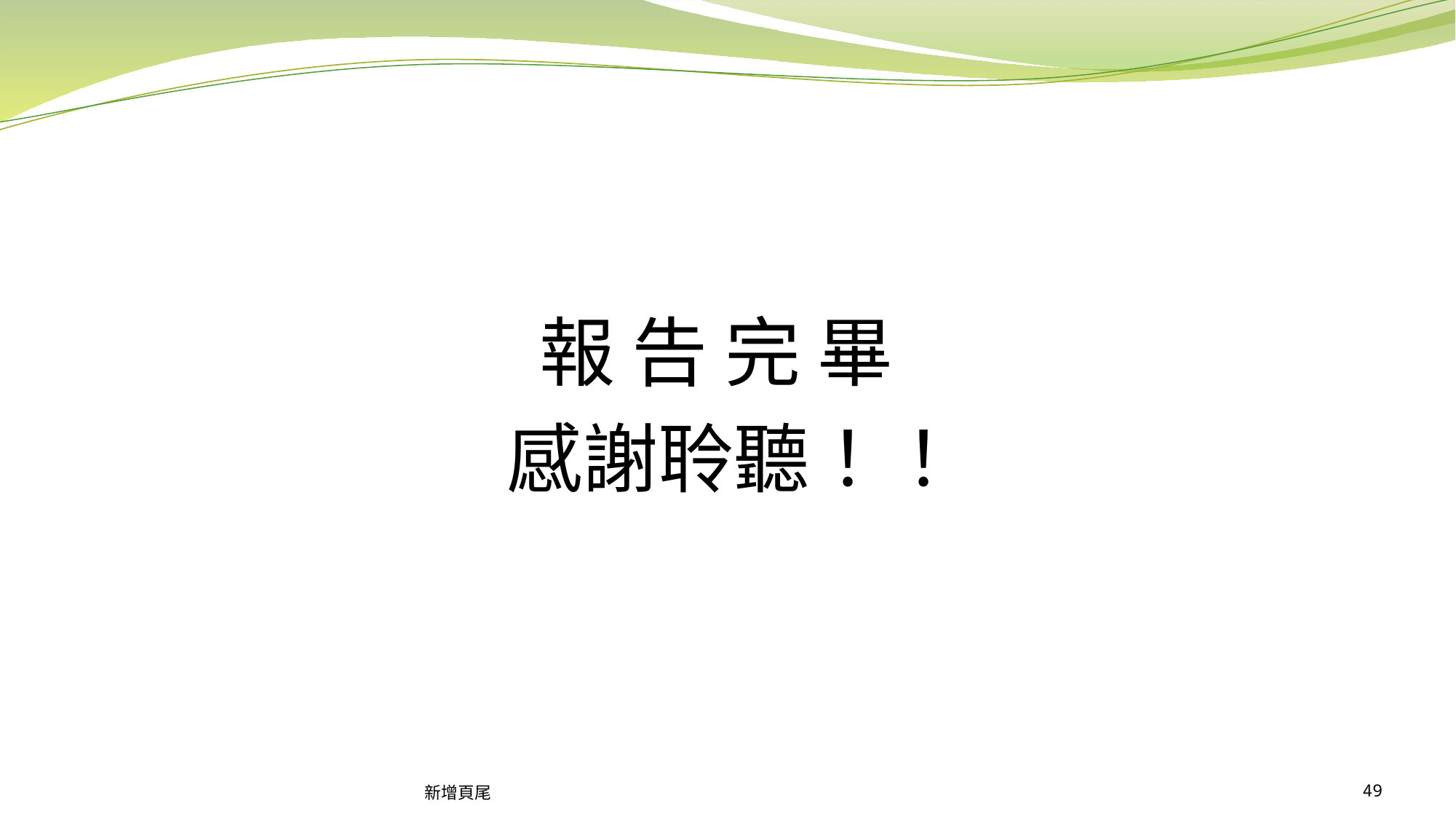

報 告 完 畢
 感謝聆聽！！
新增頁尾
49